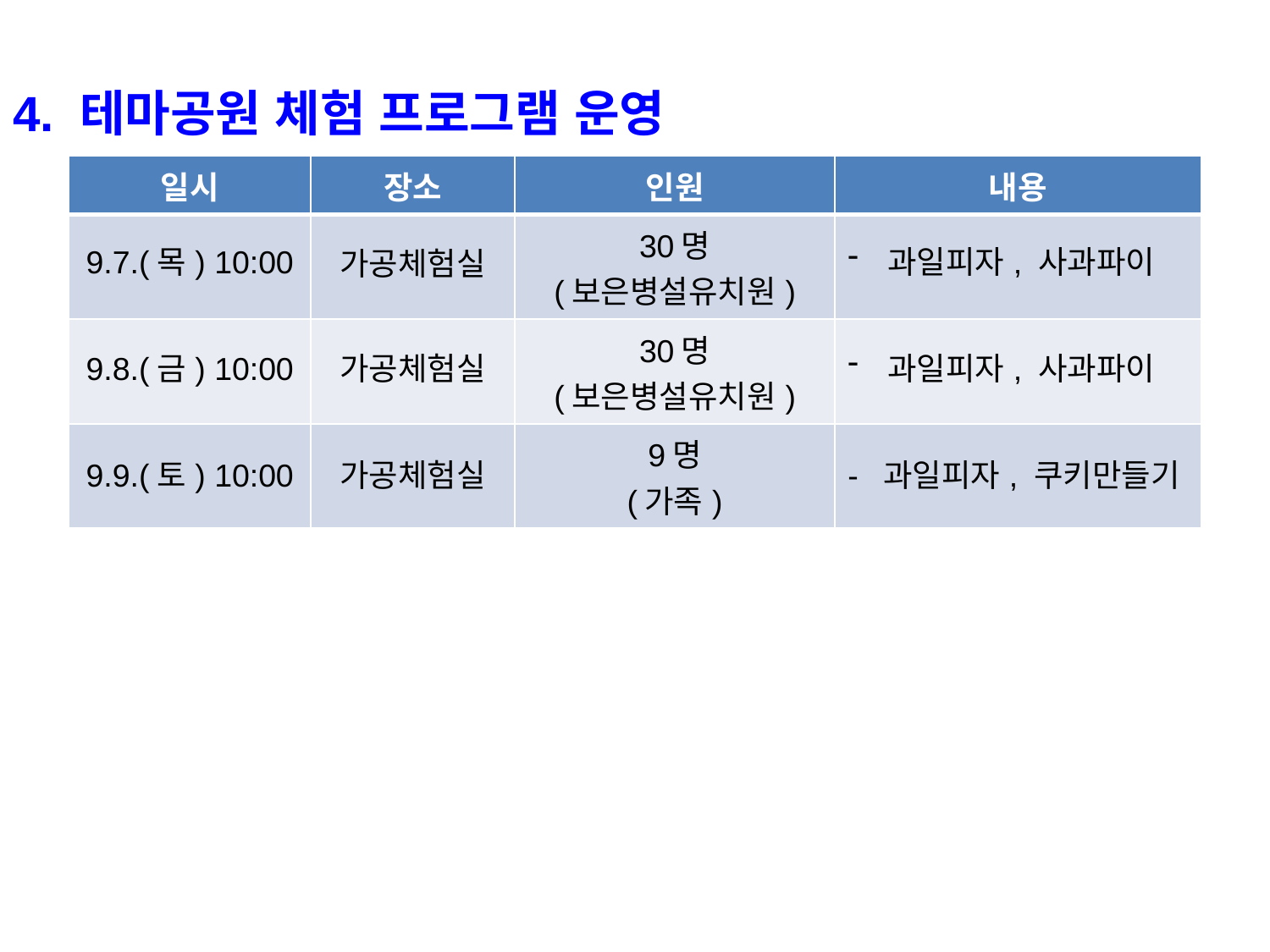

4. 테마공원 체험 프로그램 운영
| 일시 | 장소 | 인원 | 내용 |
| --- | --- | --- | --- |
| 9.7.(목) 10:00 | 가공체험실 | 30명 (보은병설유치원) | 과일피자, 사과파이 |
| 9.8.(금) 10:00 | 가공체험실 | 30명 (보은병설유치원) | 과일피자, 사과파이 |
| 9.9.(토) 10:00 | 가공체험실 | 9명 (가족) | - 과일피자, 쿠키만들기 |